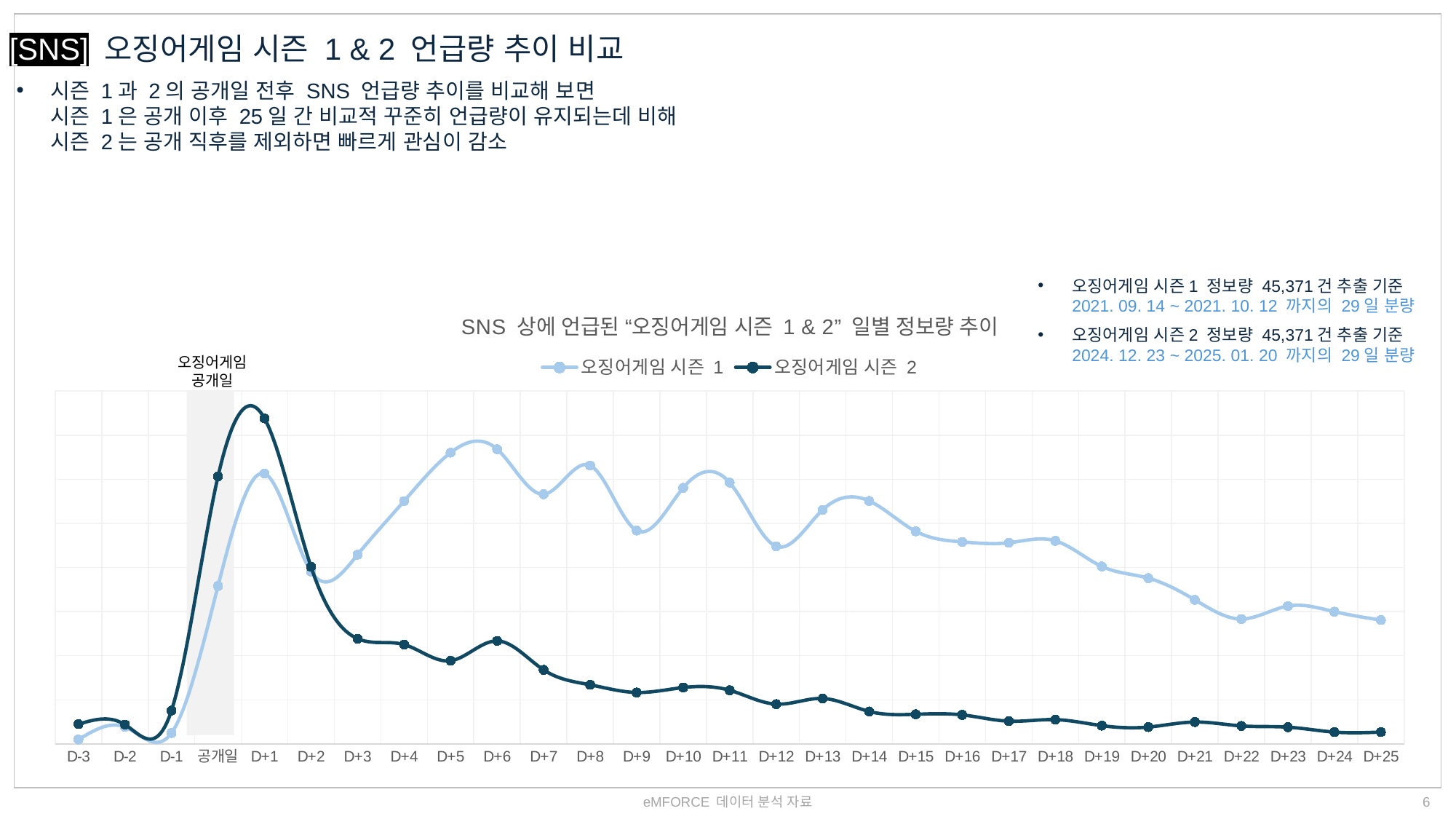

[SNS] 오징어게임 시즌 1 & 2 언급량 추이 비교
시즌 1과 2의 공개일 전후 SNS 언급량 추이를 비교해 보면
시즌 1은 공개 이후 25일 간 비교적 꾸준히 언급량이 유지되는데 비해
시즌 2는 공개 직후를 제외하면 빠르게 관심이 감소
오징어게임 시즌1 정보량 45,371건 추출 기준
2021. 09. 14 ~ 2021. 10. 12 까지의 29일 분량
오징어게임 시즌2 정보량 45,371건 추출 기준
2024. 12. 23 ~ 2025. 01. 20 까지의 29일 분량

### Chart: SNS 상에 언급된 “오징어게임 시즌 1 & 2” 일별 정보량 추이

| Category | 오징어게임 시즌 1 | 오징어게임 시즌 2 |
|---|---|---|
| D-3 | 50.0 | 224.0 |
| D-2 | 192.0 | 219.0 |
| D-1 | 124.0 | 378.0 |
| 공개일 | 1790.0 | 3033.0 |
| D+1 | 3065.0 | 3690.0 |
| D+2 | 1954.0 | 2007.0 |
| D+3 | 2145.0 | 1193.0 |
| D+4 | 2753.0 | 1126.0 |
| D+5 | 3302.0 | 943.0 |
| D+6 | 3341.0 | 1168.0 |
| D+7 | 2831.0 | 839.0 |
| D+8 | 3156.0 | 670.0 |
| D+9 | 2419.0 | 583.0 |
| D+10 | 2903.0 | 639.0 |
| D+11 | 2962.0 | 608.0 |
| D+12 | 2240.0 | 451.0 |
| D+13 | 2654.0 | 515.0 |
| D+14 | 2754.0 | 368.0 |
| D+15 | 2410.0 | 336.0 |
| D+16 | 2290.0 | 329.0 |
| D+17 | 2280.0 | 258.0 |
| D+18 | 2302.0 | 275.0 |
| D+19 | 2012.0 | 207.0 |
| D+20 | 1879.0 | 191.0 |
| D+21 | 1633.0 | 248.0 |
| D+22 | 1416.0 | 204.0 |
| D+23 | 1563.0 | 190.0 |
| D+24 | 1499.0 | 134.0 |
| D+25 | 1404.0 | 134.0 |
오징어게임
공개일

eMFORCE 데이터 분석 자료
6